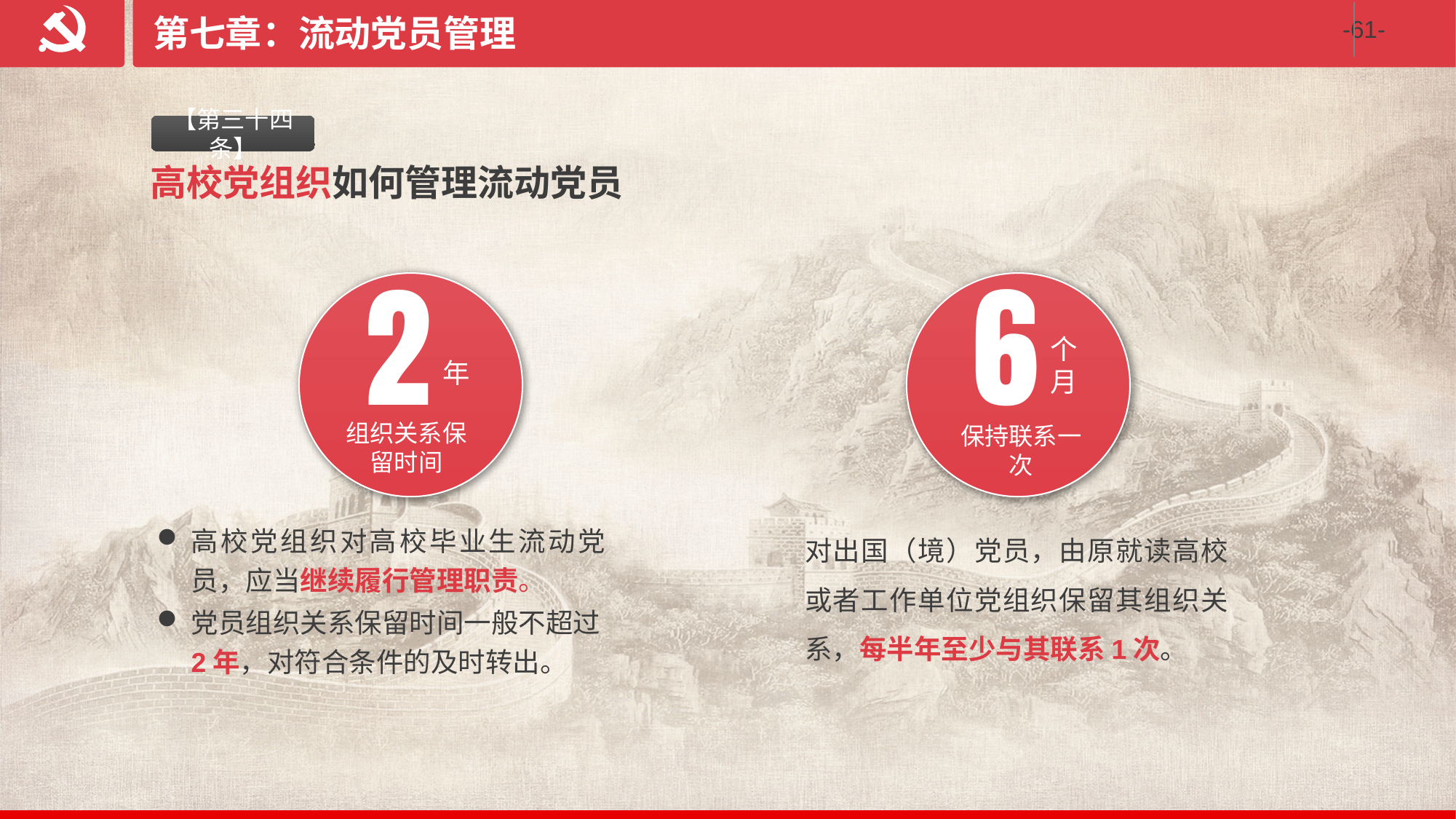

第七章：流动党员管理
【第三十四条】
高校党组织如何管理流动党员
2

年
组织关系保留时间
6

个月
保持联系一次
高校党组织对高校毕业生流动党员，应当继续履行管理职责。
党员组织关系保留时间一般不超过2年，对符合条件的及时转出。
对出国（境）党员，由原就读高校或者工作单位党组织保留其组织关系，每半年至少与其联系1次。